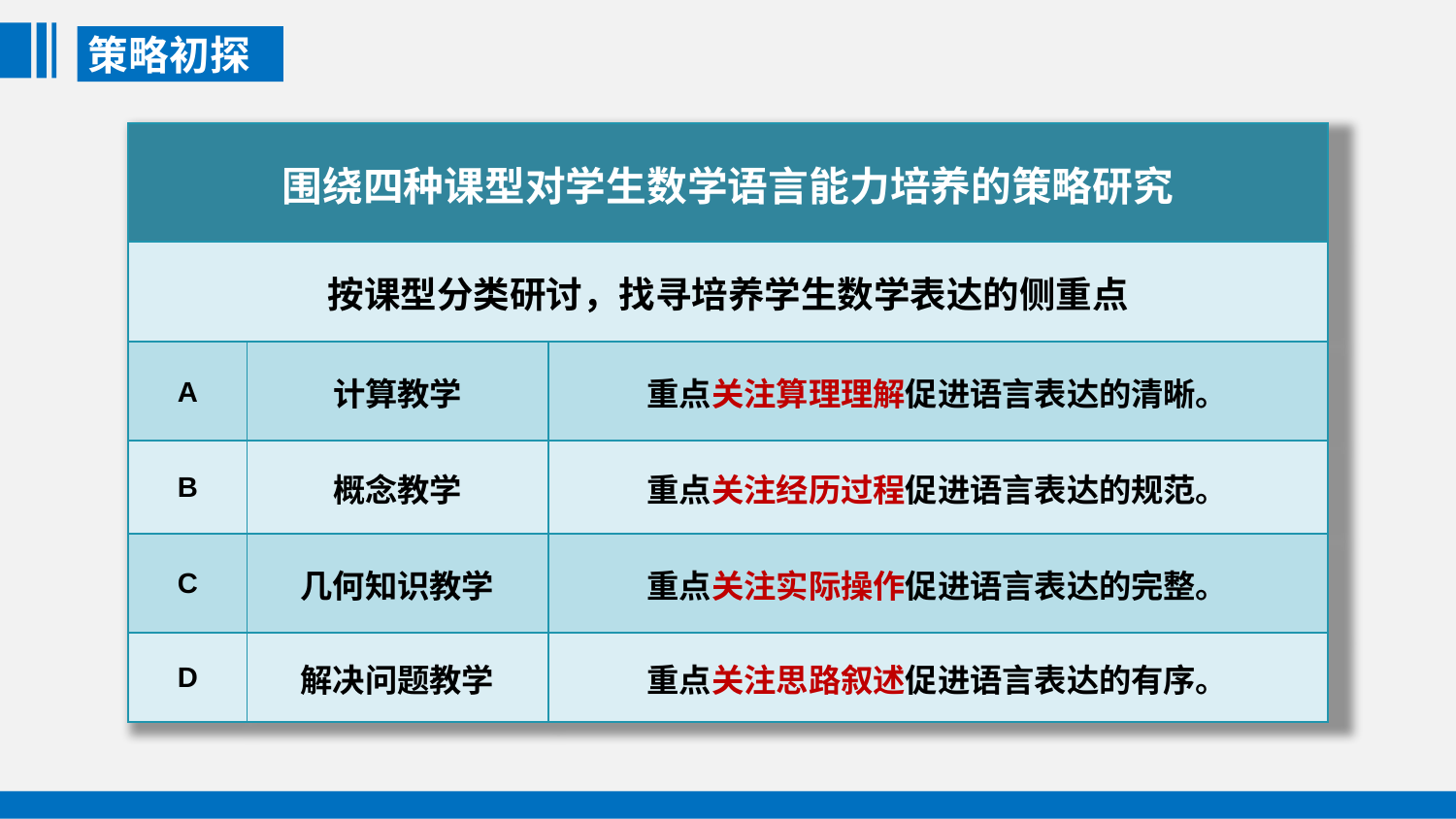

策略初探

| 围绕四种课型对学生数学语言能力培养的策略研究 |  |  |
| --- | --- | --- |
| 按课型分类研讨，找寻培养学生数学表达的侧重点 |  |  |
| A | 计算教学 | 重点关注算理理解促进语言表达的清晰。 |
| B | 概念教学 | 重点关注经历过程促进语言表达的规范。 |
| C | 几何知识教学 | 重点关注实际操作促进语言表达的完整。 |
| D | 解决问题教学 | 重点关注思路叙述促进语言表达的有序。 |